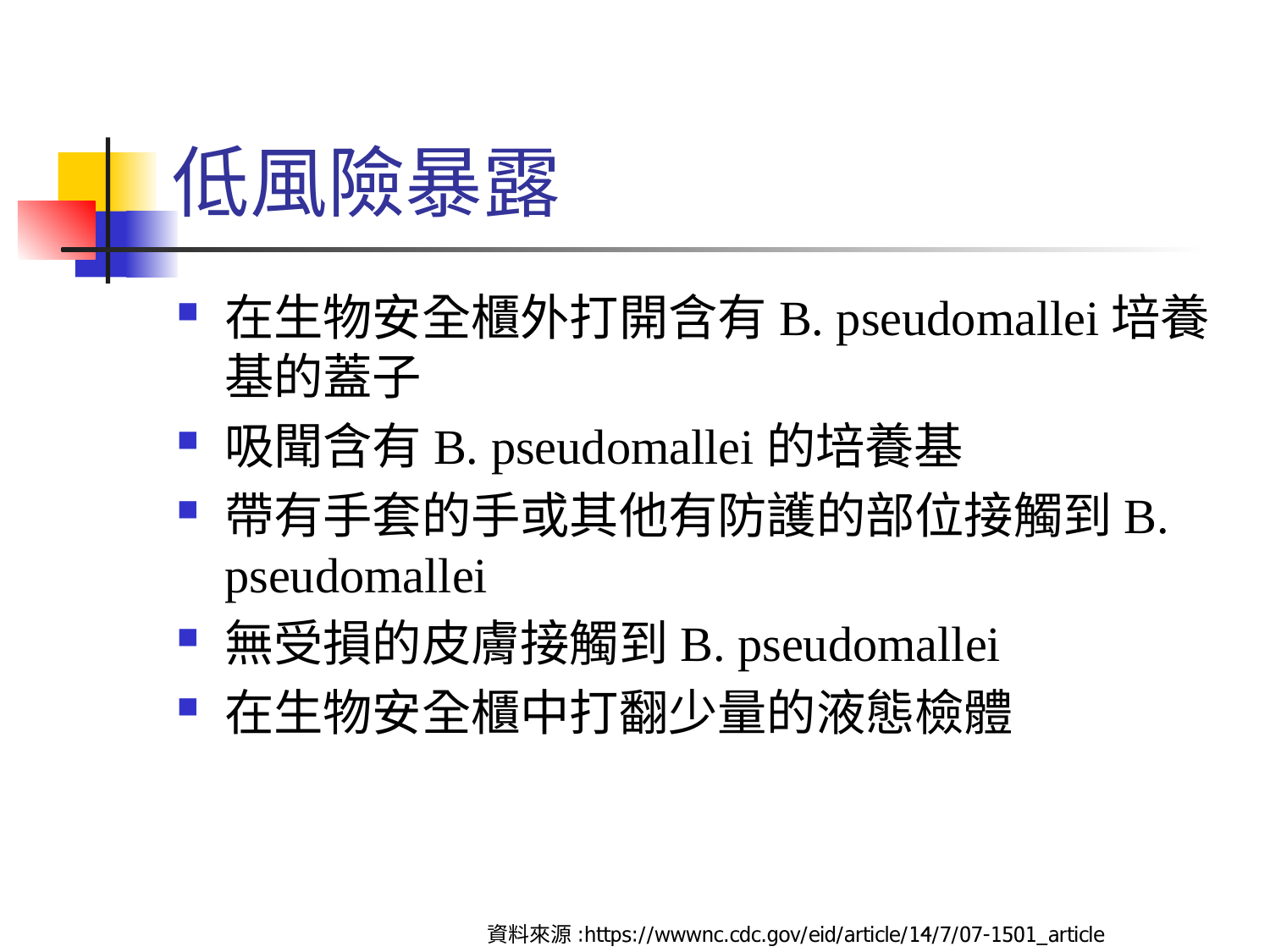

# 低風險暴露
在生物安全櫃外打開含有B. pseudomallei培養基的蓋子
吸聞含有B. pseudomallei的培養基
帶有手套的手或其他有防護的部位接觸到B. pseudomallei
無受損的皮膚接觸到B. pseudomallei
在生物安全櫃中打翻少量的液態檢體
資料來源:https://wwwnc.cdc.gov/eid/article/14/7/07-1501_article